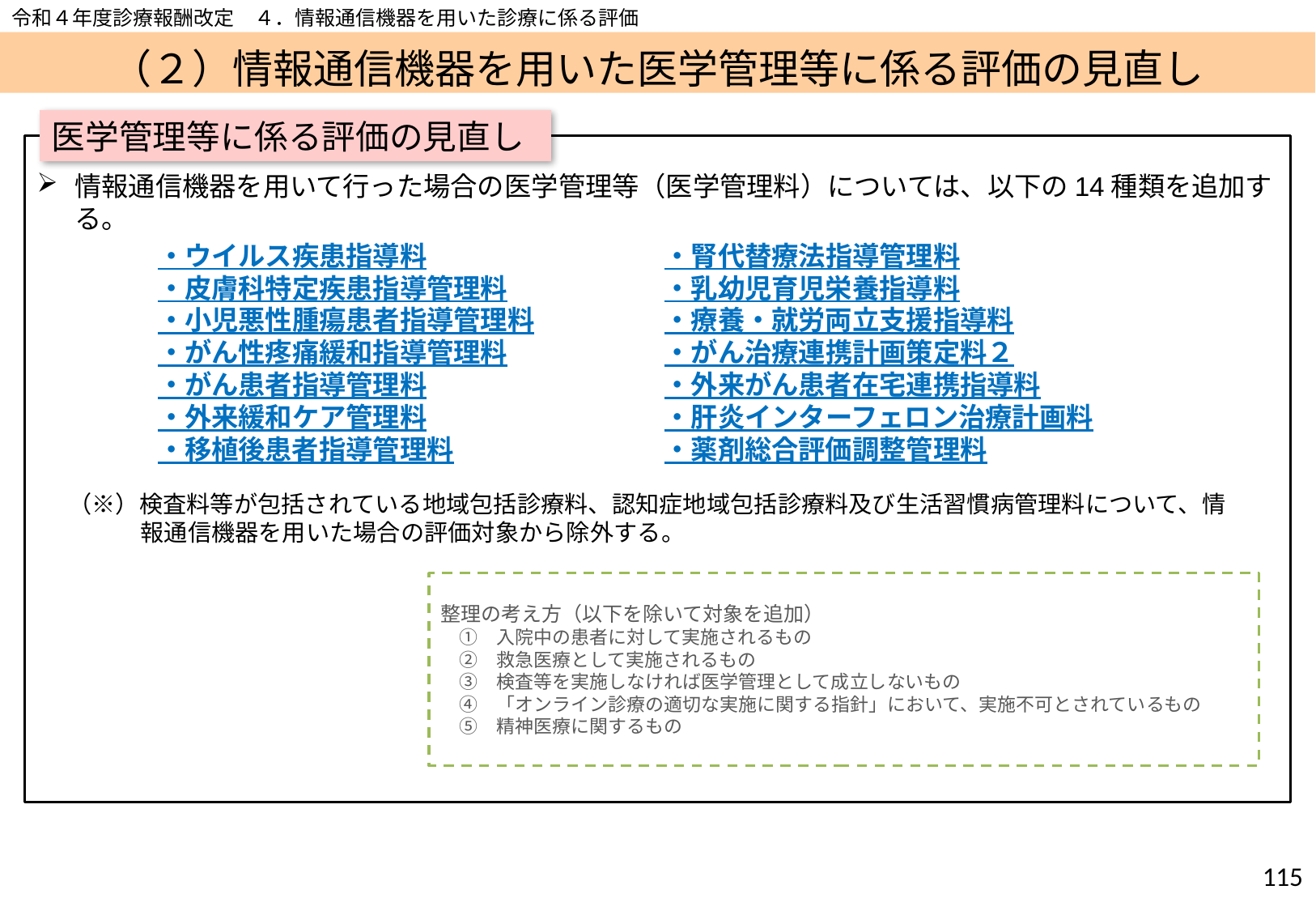

令和４年度診療報酬改定　４．情報通信機器を用いた診療に係る評価
# （２）情報通信機器を用いた医学管理等に係る評価の見直し
医学管理等に係る評価の見直し

情報通信機器を用いて行った場合の医学管理等（医学管理料）については、以下の14種類を追加する。

・ウイルス疾患指導料
・皮膚科特定疾患指導管理料
・小児悪性腫瘍患者指導管理料
・がん性疼痛緩和指導管理料
・がん患者指導管理料
・外来緩和ケア管理料
・移植後患者指導管理料
・腎代替療法指導管理料
・乳幼児育児栄養指導料
・療養・就労両立支援指導料
・がん治療連携計画策定料２
・外来がん患者在宅連携指導料
・肝炎インターフェロン治療計画料
・薬剤総合評価調整管理料
（※）検査料等が包括されている地域包括診療料、認知症地域包括診療料及び生活習慣病管理料について、情報通信機器を用いた場合の評価対象から除外する。
整理の考え方（以下を除いて対象を追加）
　①　入院中の患者に対して実施されるもの
　②　救急医療として実施されるもの
　③　検査等を実施しなければ医学管理として成立しないもの
　④　「オンライン診療の適切な実施に関する指針」において、実施不可とされているもの
　⑤　精神医療に関するもの
115